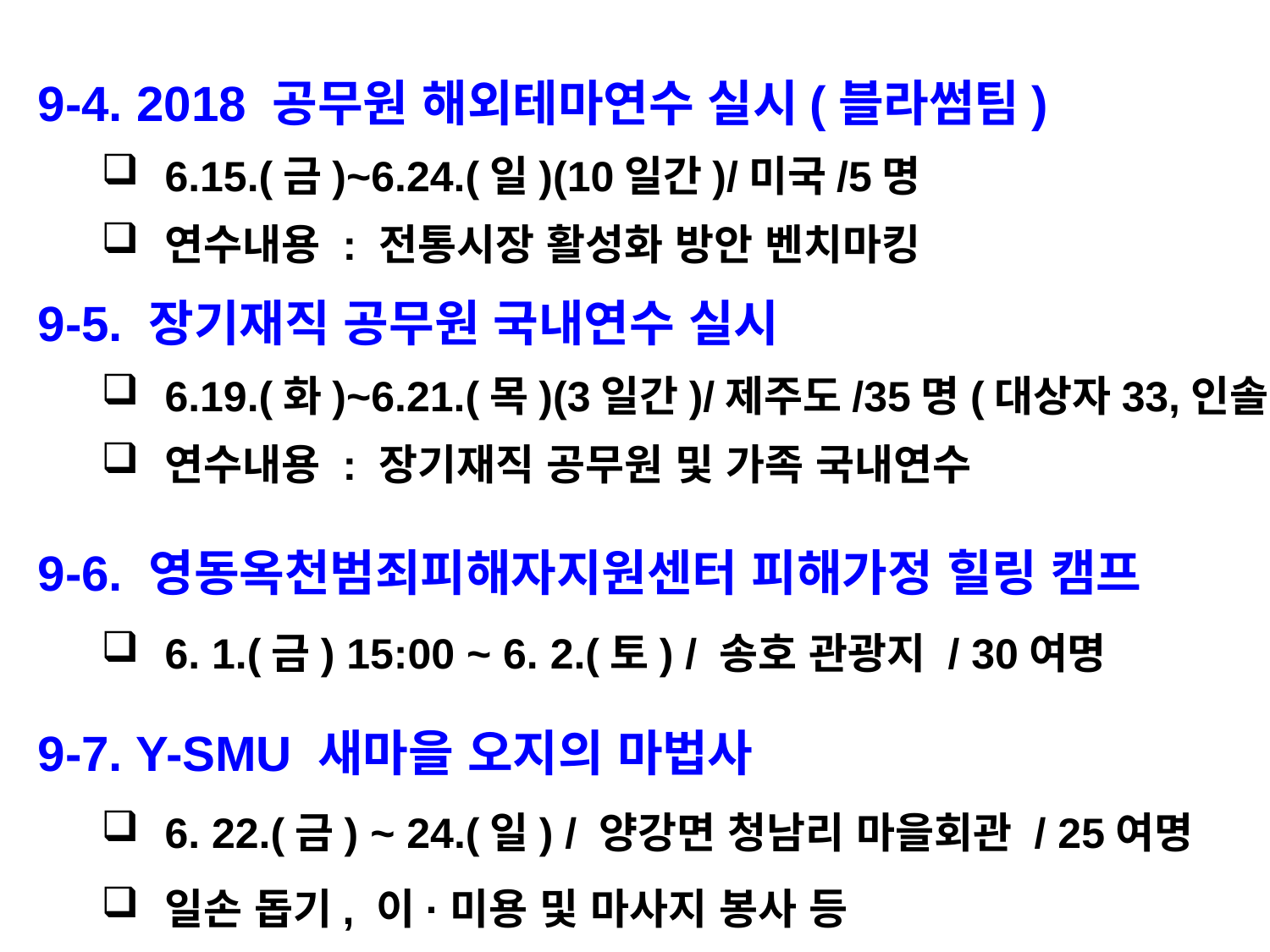

9-4. 2018 공무원 해외테마연수 실시(블라썸팀)
6.15.(금)~6.24.(일)(10일간)/미국/5명
연수내용 : 전통시장 활성화 방안 벤치마킹
9-5. 장기재직 공무원 국내연수 실시
6.19.(화)~6.21.(목)(3일간)/제주도/35명(대상자33,인솔2)
연수내용 : 장기재직 공무원 및 가족 국내연수
9-6. 영동옥천범죄피해자지원센터 피해가정 힐링 캠프
6. 1.(금) 15:00 ~ 6. 2.(토) / 송호 관광지 / 30여명
9-7. Y-SMU 새마을 오지의 마법사
6. 22.(금) ~ 24.(일) / 양강면 청남리 마을회관 / 25여명
일손 돕기, 이·미용 및 마사지 봉사 등